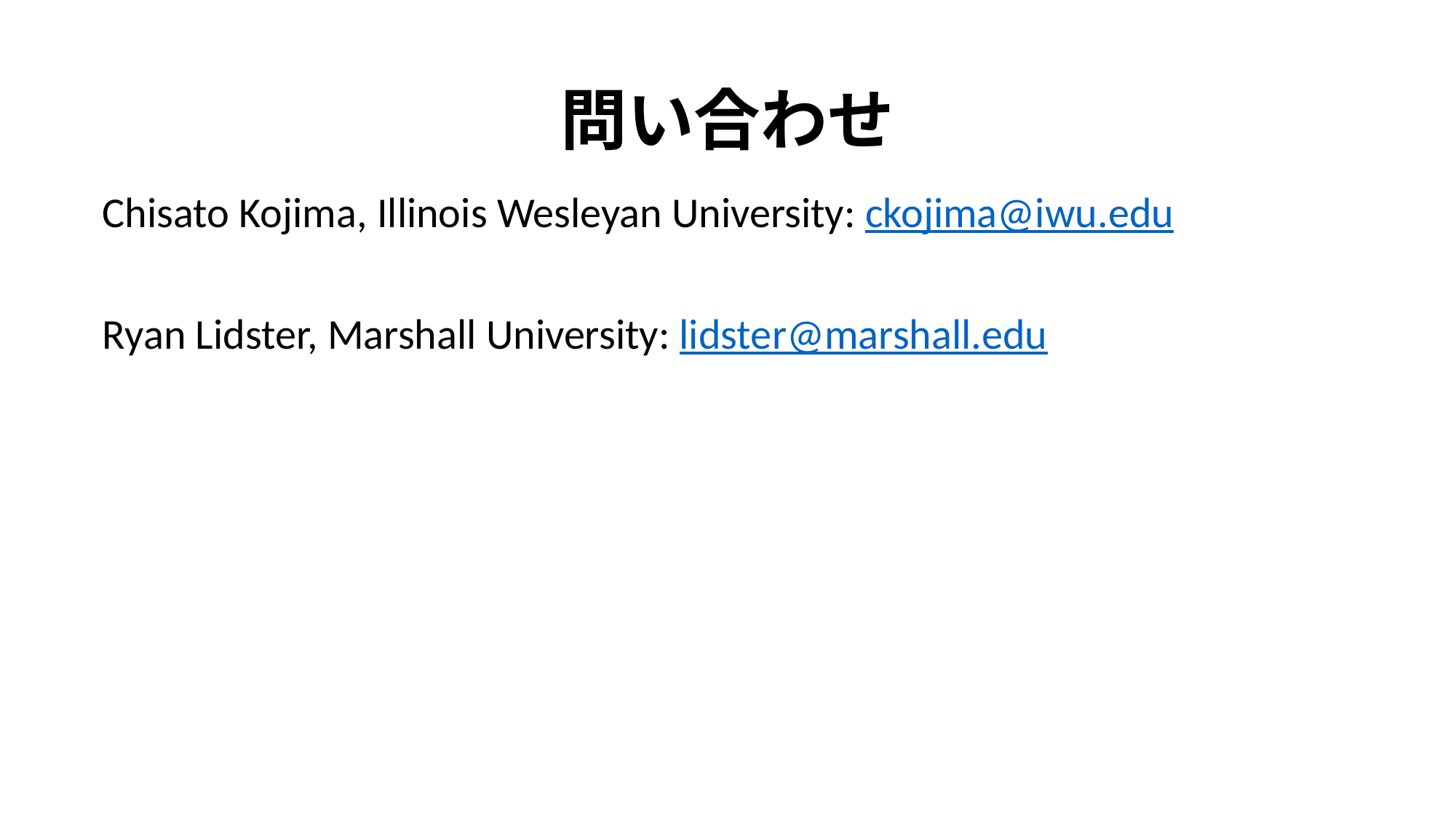

# 問い合わせ
Chisato Kojima, Illinois Wesleyan University: ckojima@iwu.edu

Ryan Lidster, Marshall University: lidster@marshall.edu